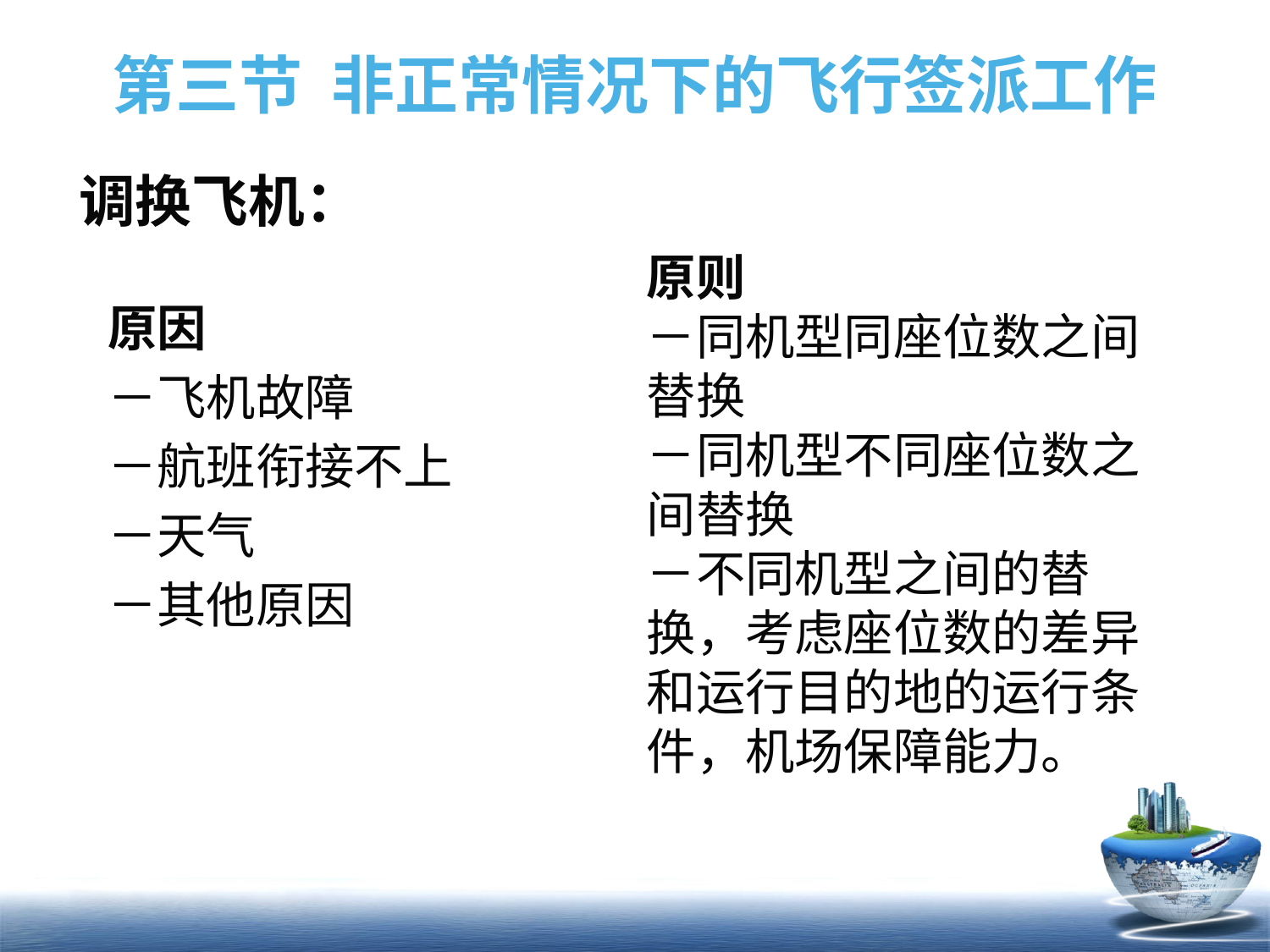

# 第三节  非正常情况下的飞行签派工作
调换飞机：
原则
－同机型同座位数之间替换
－同机型不同座位数之间替换
－不同机型之间的替换，考虑座位数的差异和运行目的地的运行条件，机场保障能力。
原因
－飞机故障
－航班衔接不上
－天气
－其他原因